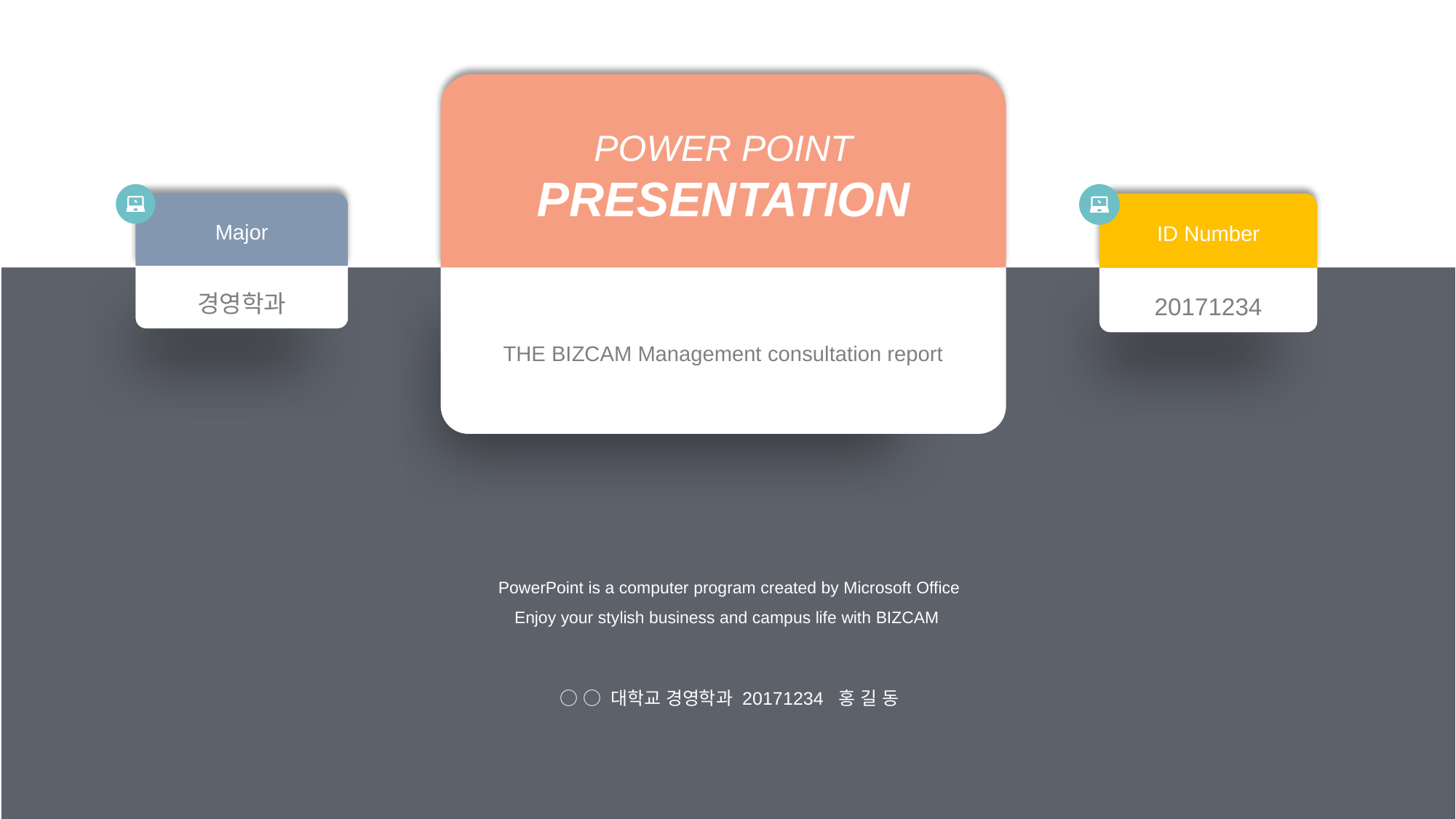

POWER POINT PRESENTATION
THE BIZCAM Management consultation report

Major
경영학과

ID Number
20171234

PowerPoint is a computer program created by Microsoft Office
Enjoy your stylish business and campus life with BIZCAM

○ ○ 대학교 경영학과 20171234  홍 길 동